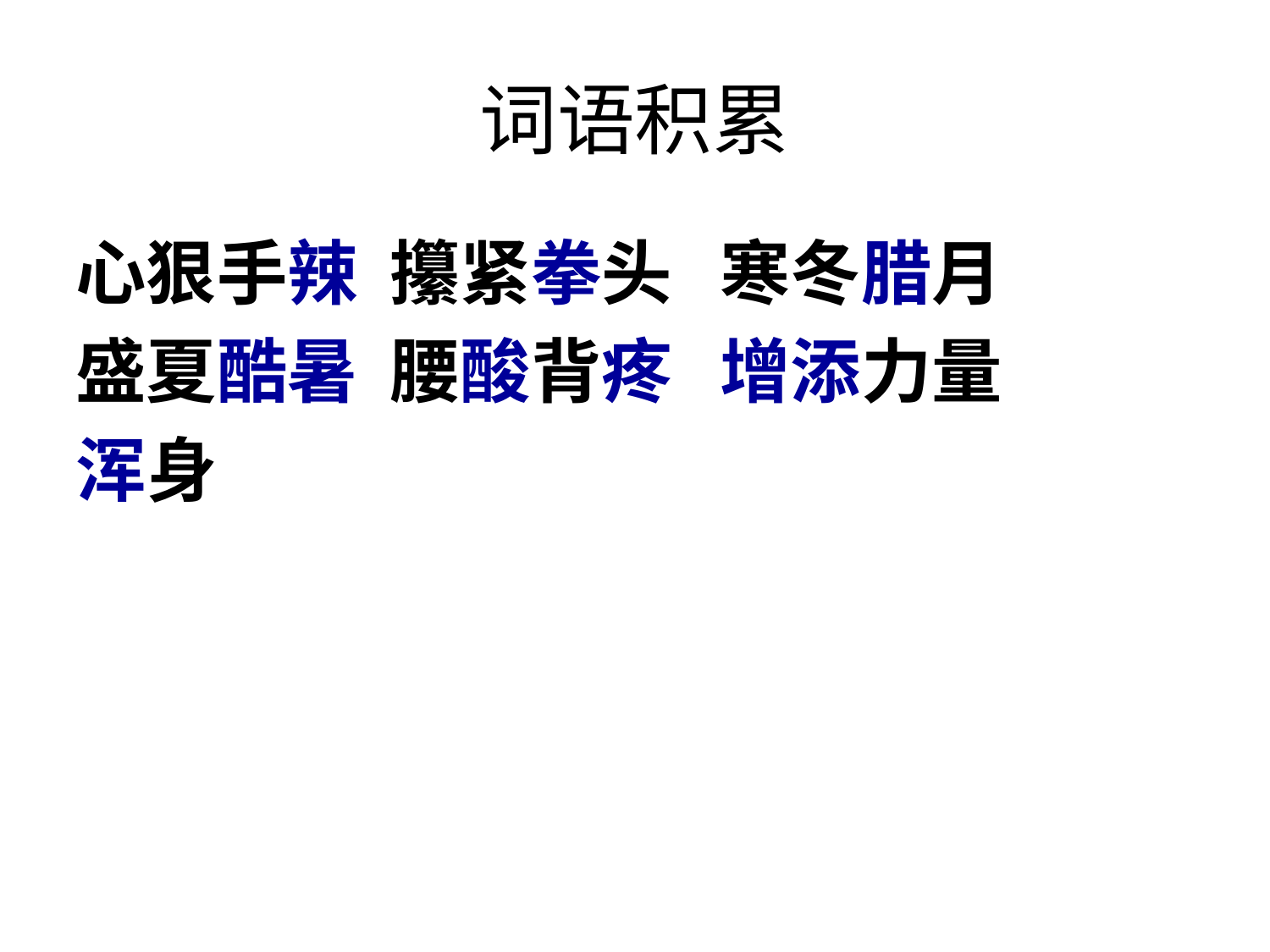

# 词语积累
心狠手辣  攥紧拳头   寒冬腊月
盛夏酷暑  腰酸背疼   增添力量
浑身